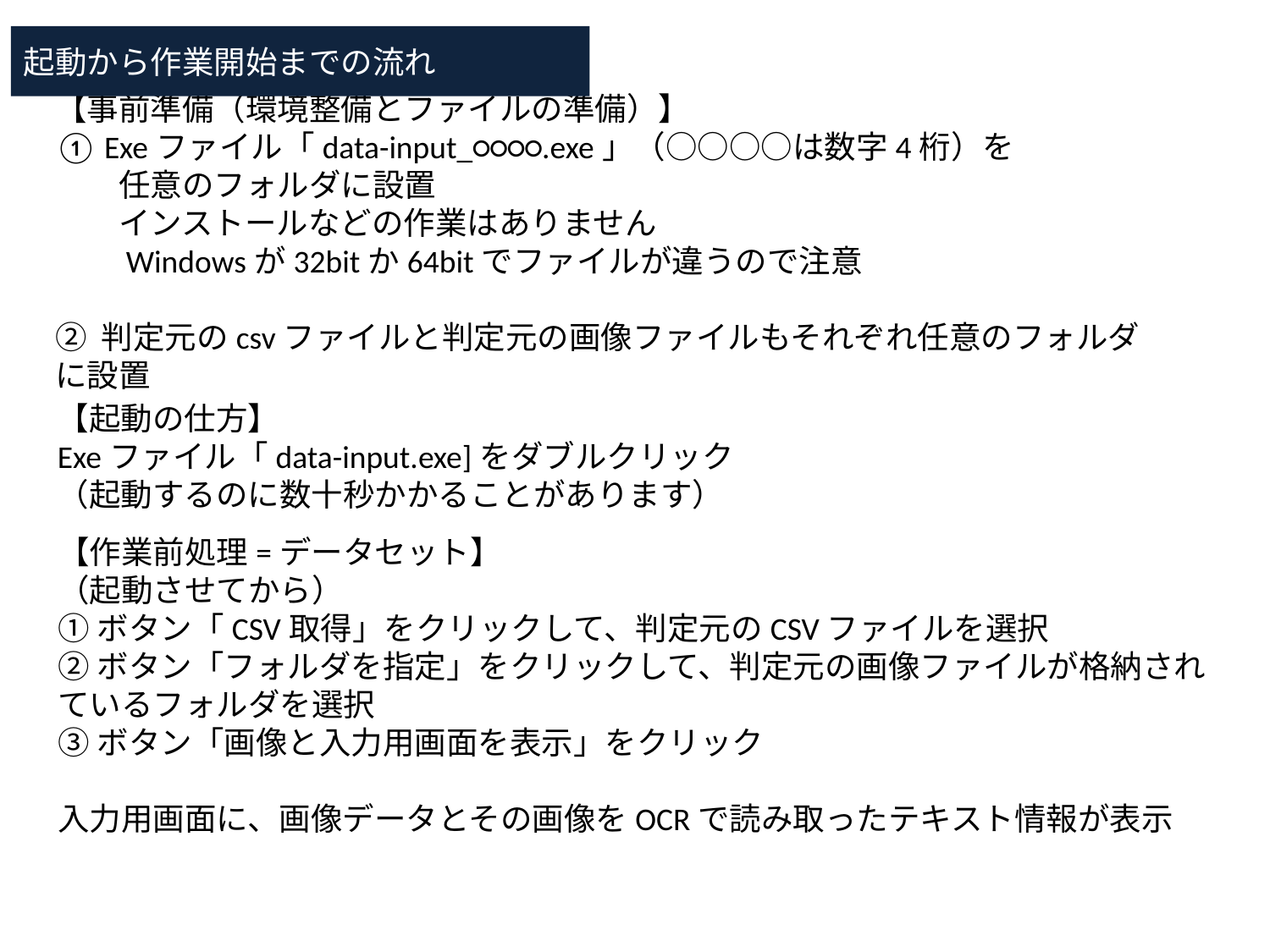

起動から作業開始までの流れ
【事前準備（環境整備とファイルの準備）】
① Exeファイル「data-input_○○○○.exe」（○○○○は数字4桁）を
　　任意のフォルダに設置
　　インストールなどの作業はありません
　　Windowsが32bitか64bitでファイルが違うので注意

② 判定元のcsvファイルと判定元の画像ファイルもそれぞれ任意のフォルダに設置

【起動の仕方】
Exeファイル「data-input.exe]をダブルクリック
（起動するのに数十秒かかることがあります）
【作業前処理=データセット】
（起動させてから）
①ボタン「CSV取得」をクリックして、判定元のCSVファイルを選択
②ボタン「フォルダを指定」をクリックして、判定元の画像ファイルが格納されているフォルダを選択
③ボタン「画像と入力用画面を表示」をクリック

入力用画面に、画像データとその画像をOCRで読み取ったテキスト情報が表示